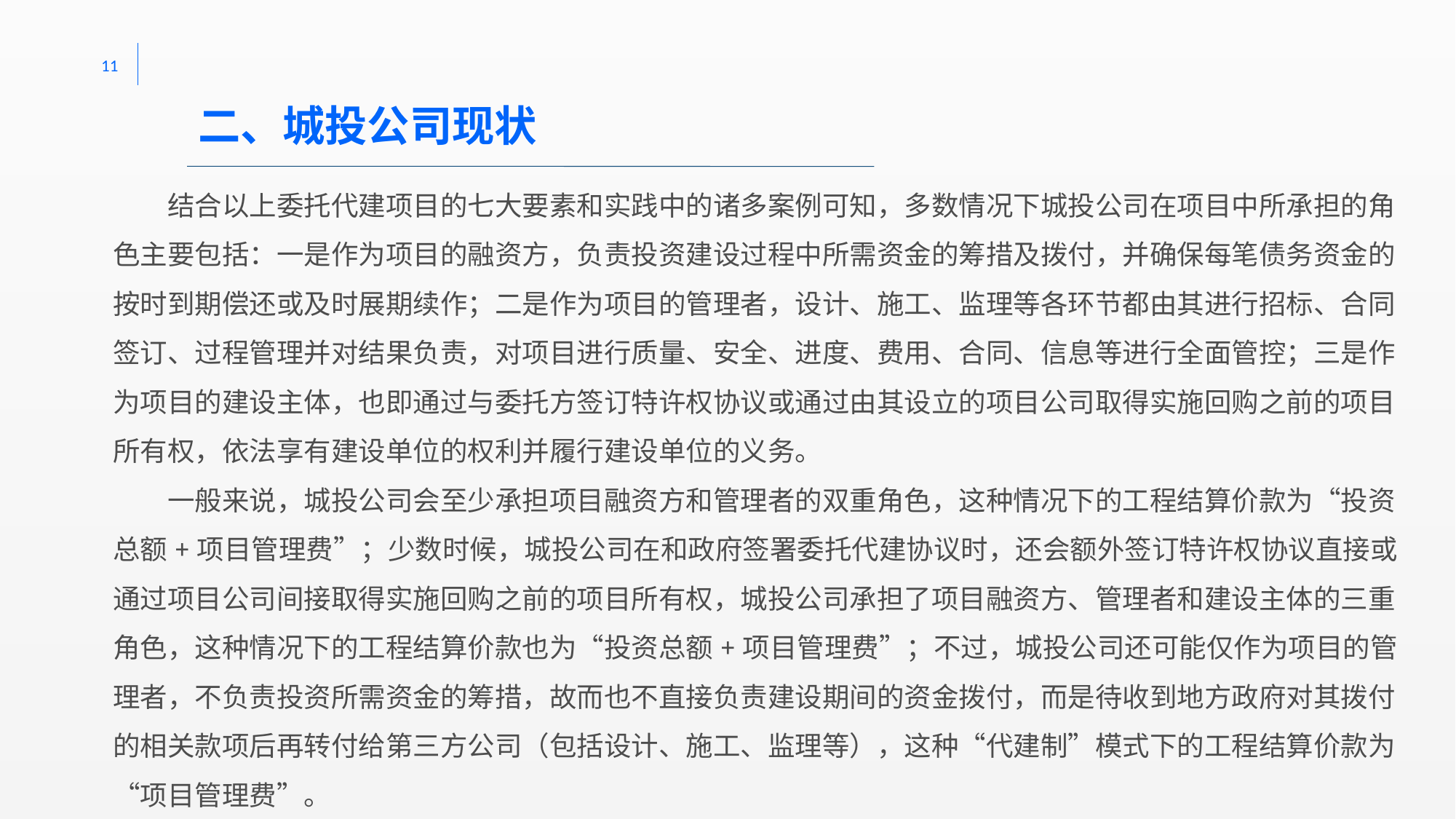

二、城投公司现状
结合以上委托代建项目的七大要素和实践中的诸多案例可知，多数情况下城投公司在项目中所承担的角色主要包括：一是作为项目的融资方，负责投资建设过程中所需资金的筹措及拨付，并确保每笔债务资金的按时到期偿还或及时展期续作；二是作为项目的管理者，设计、施工、监理等各环节都由其进行招标、合同签订、过程管理并对结果负责，对项目进行质量、安全、进度、费用、合同、信息等进行全面管控；三是作为项目的建设主体，也即通过与委托方签订特许权协议或通过由其设立的项目公司取得实施回购之前的项目所有权，依法享有建设单位的权利并履行建设单位的义务。
一般来说，城投公司会至少承担项目融资方和管理者的双重角色，这种情况下的工程结算价款为“投资总额+项目管理费”；少数时候，城投公司在和政府签署委托代建协议时，还会额外签订特许权协议直接或通过项目公司间接取得实施回购之前的项目所有权，城投公司承担了项目融资方、管理者和建设主体的三重角色，这种情况下的工程结算价款也为“投资总额+项目管理费”；不过，城投公司还可能仅作为项目的管理者，不负责投资所需资金的筹措，故而也不直接负责建设期间的资金拨付，而是待收到地方政府对其拨付的相关款项后再转付给第三方公司（包括设计、施工、监理等），这种“代建制”模式下的工程结算价款为“项目管理费”。
2